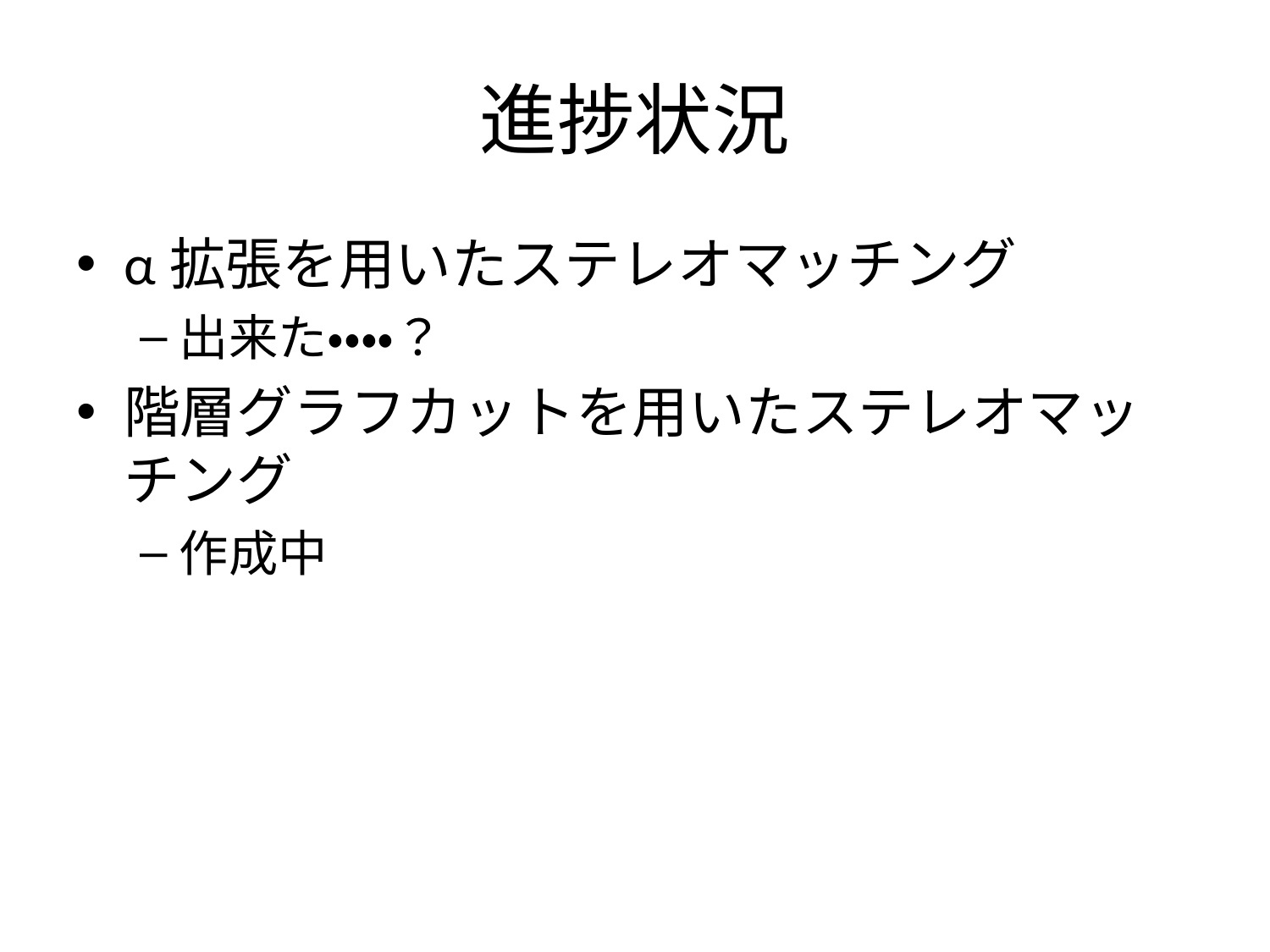

# 進捗状況
α拡張を用いたステレオマッチング
出来た・・・・？
階層グラフカットを用いたステレオマッチング
作成中